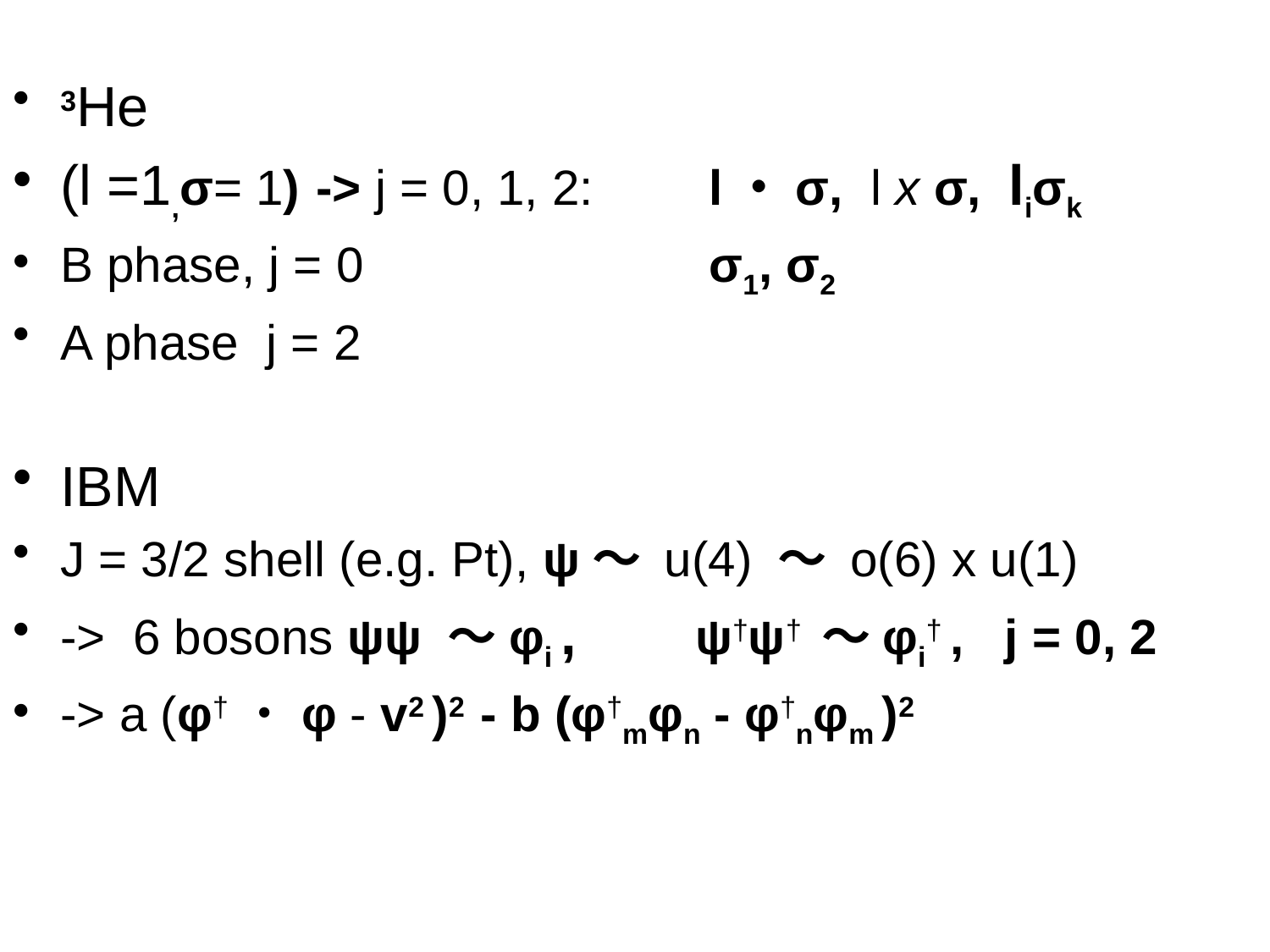

3He
(l =1,σ= 1)  -> j = 0, 1, 2: 	 l・σ,  l x σ,  liσk
B phase, j = 0 			 σ1, σ2
A phase  j = 2

IBM
J = 3/2 shell (e.g. Pt), ψ～ u(4) ～ o(6) x u(1)
->  6 bosons ψψ ～φi ,	ψ†ψ† ～φi† ,   j = 0, 2
-> a (φ†・φ - v2 )2  - b (φ†mφn - φ†nφm )2